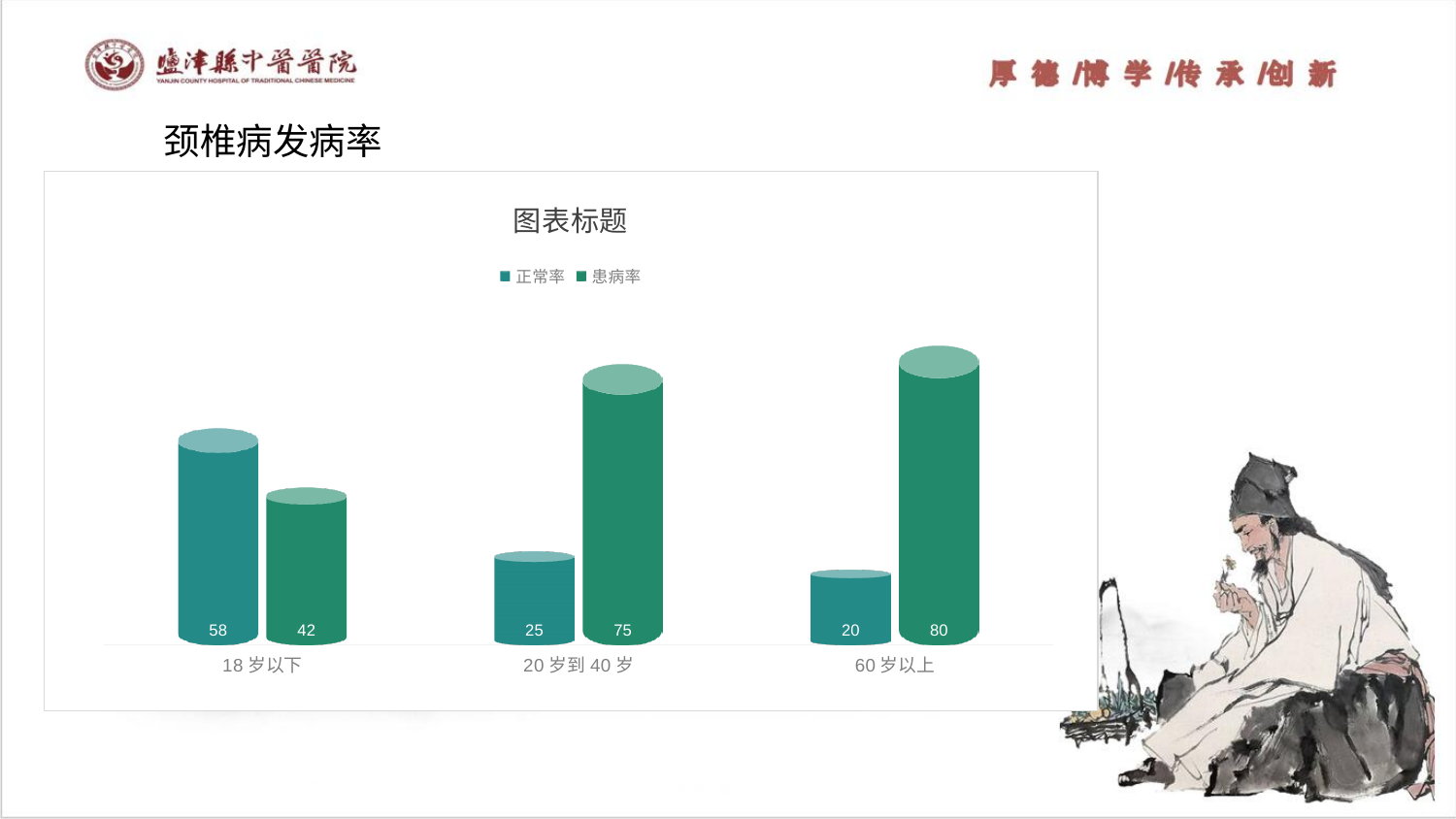

颈椎病发病率

### Chart: 图表标题

| Category | 正常率 | 患病率 |
|---|---|---|
| 18岁以下 | 58.0 | 42.0 |
| 20岁到40岁 | 25.0 | 75.0 |
| 60岁以上 | 20.0 | 80.0 |